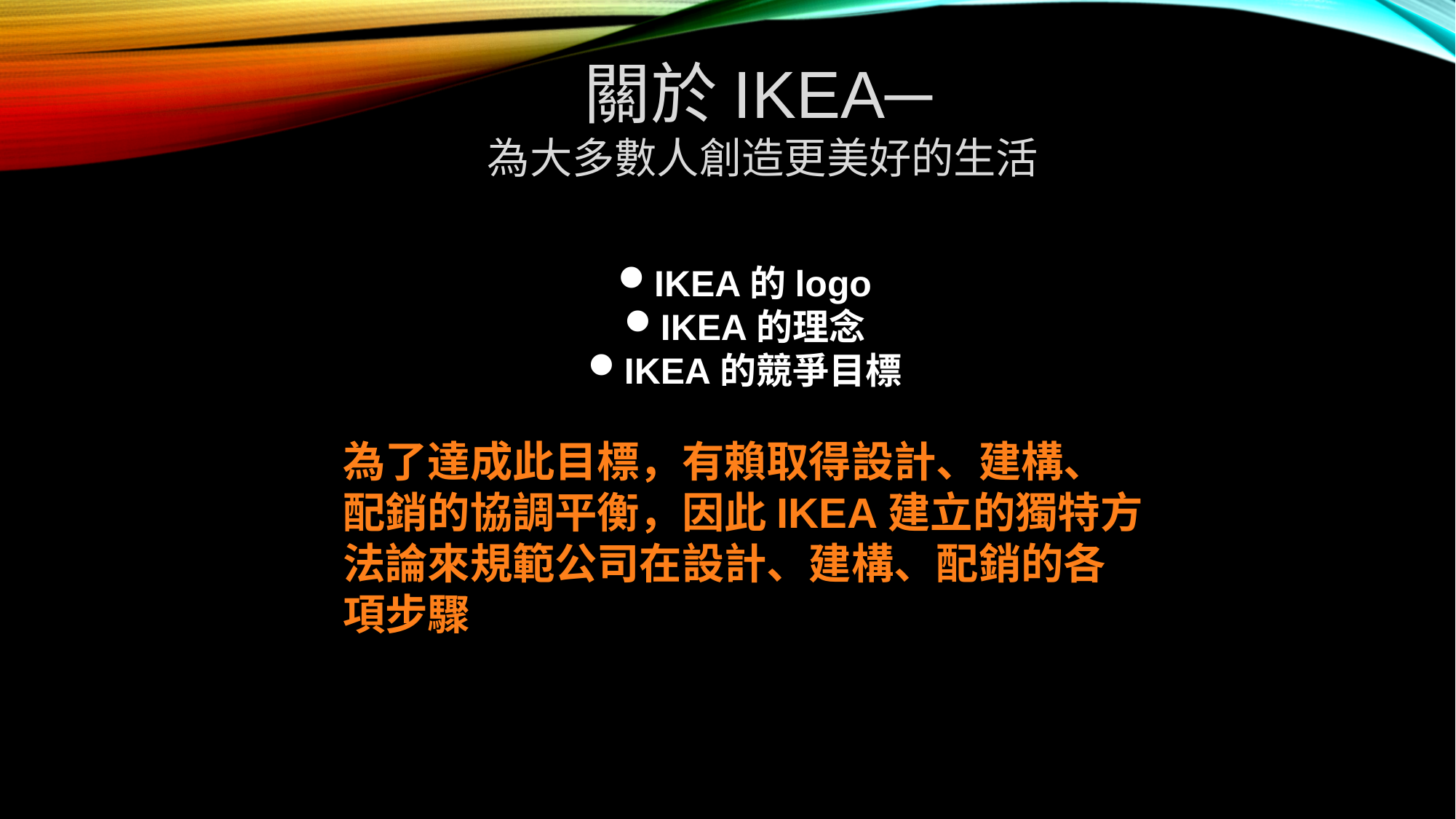

關於IKEA─
為大多數人創造更美好的生活
IKEA的logo
IKEA的理念
IKEA的競爭目標

為了達成此目標，有賴取得設計、建構、配銷的協調平衡，因此IKEA建立的獨特方法論來規範公司在設計、建構、配銷的各項步驟